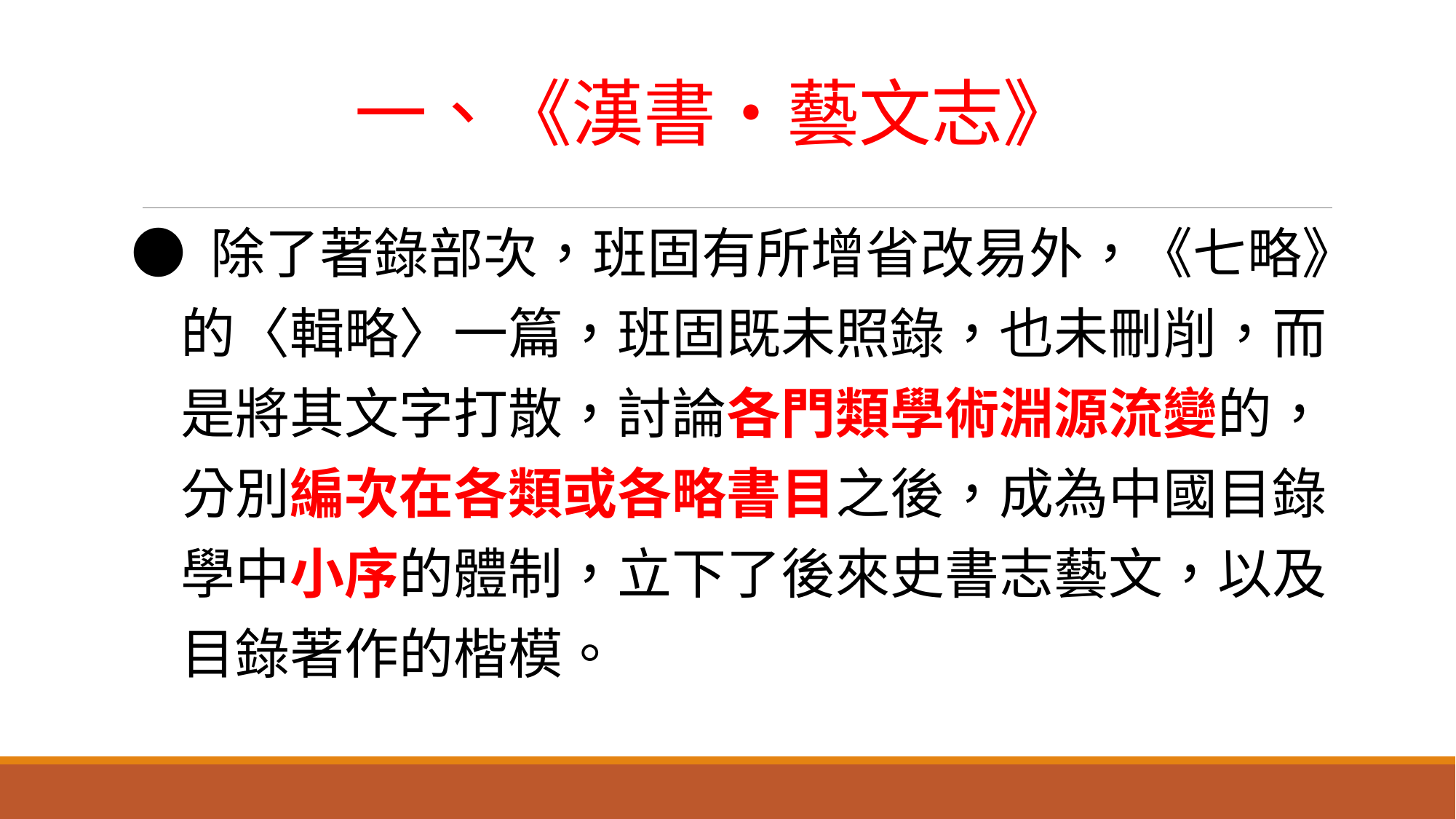

# 一、《漢書‧藝文志》
● 除了著錄部次，班固有所增省改易外，《七略》
   的〈輯略〉一篇，班固既未照錄，也未刪削，而
   是將其文字打散，討論各門類學術淵源流變的，
   分別編次在各類或各略書目之後，成為中國目錄
   學中小序的體制，立下了後來史書志藝文，以及
   目錄著作的楷模。